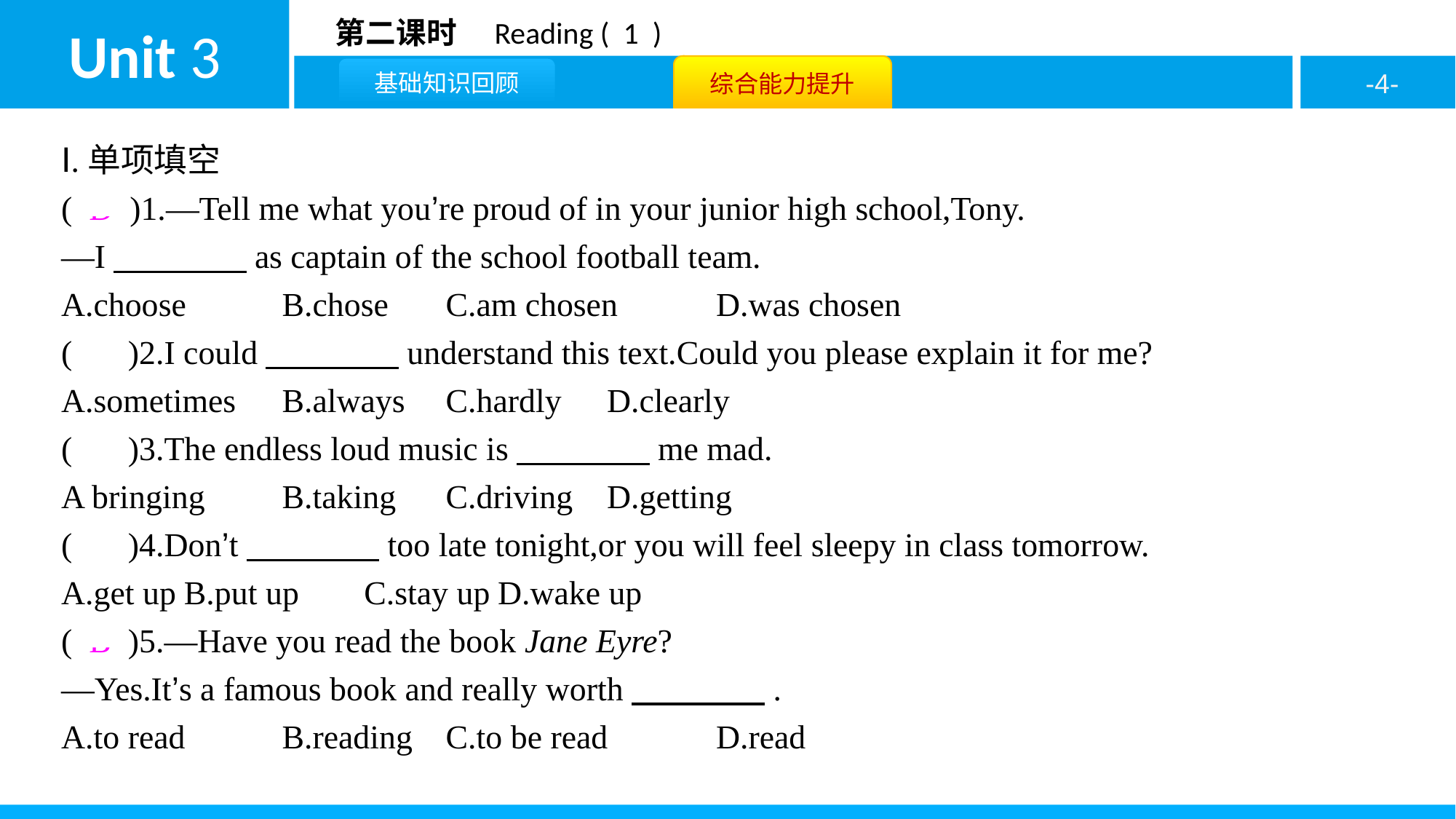

Ⅰ.单项填空
(  D  )1.—Tell me what you’re proud of in your junior high school,Tony.
—I　　　　as captain of the school football team.
A.choose	B.chose	C.am chosen	D.was chosen
(  C  )2.I could　　　　understand this text.Could you please explain it for me?
A.sometimes	B.always	C.hardly	D.clearly
(  C  )3.The endless loud music is　　　　me mad.
A bringing	B.taking	C.driving	D.getting
(  C  )4.Don’t　　　　too late tonight,or you will feel sleepy in class tomorrow.
A.get up	B.put up	C.stay up	D.wake up
(  B  )5.—Have you read the book Jane Eyre?
—Yes.It’s a famous book and really worth　　　　.
A.to read	B.reading	C.to be read	D.read